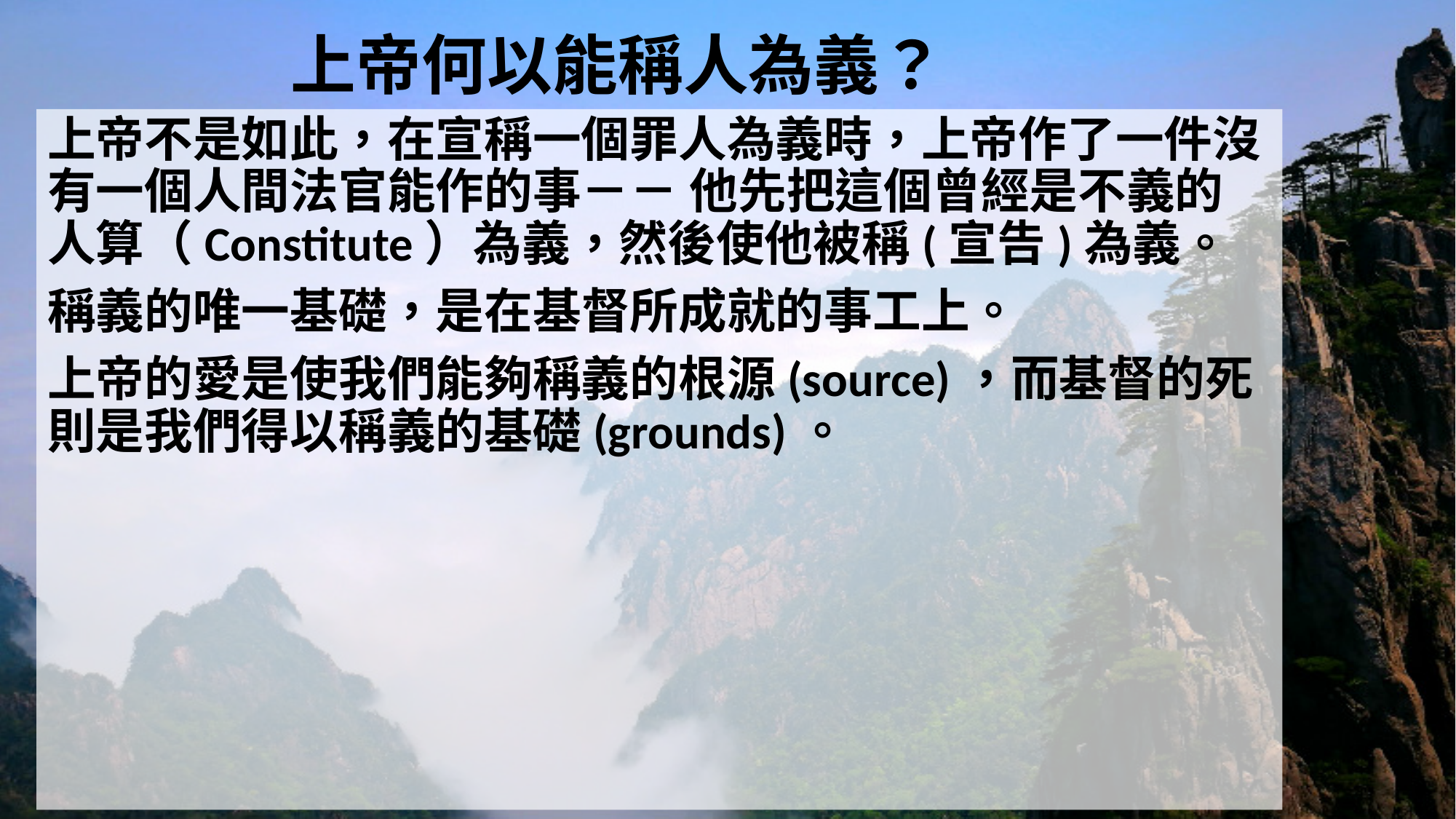

# 上帝何以能稱人為義？
上帝不是如此，在宣稱一個罪人為義時，上帝作了一件沒有一個人間法官能作的事－－ 他先把這個曾經是不義的人算（Constitute）為義，然後使他被稱(宣告)為義。
稱義的唯一基礎，是在基督所成就的事工上。
上帝的愛是使我們能夠稱義的根源(source)，而基督的死則是我們得以稱義的基礎(grounds)。